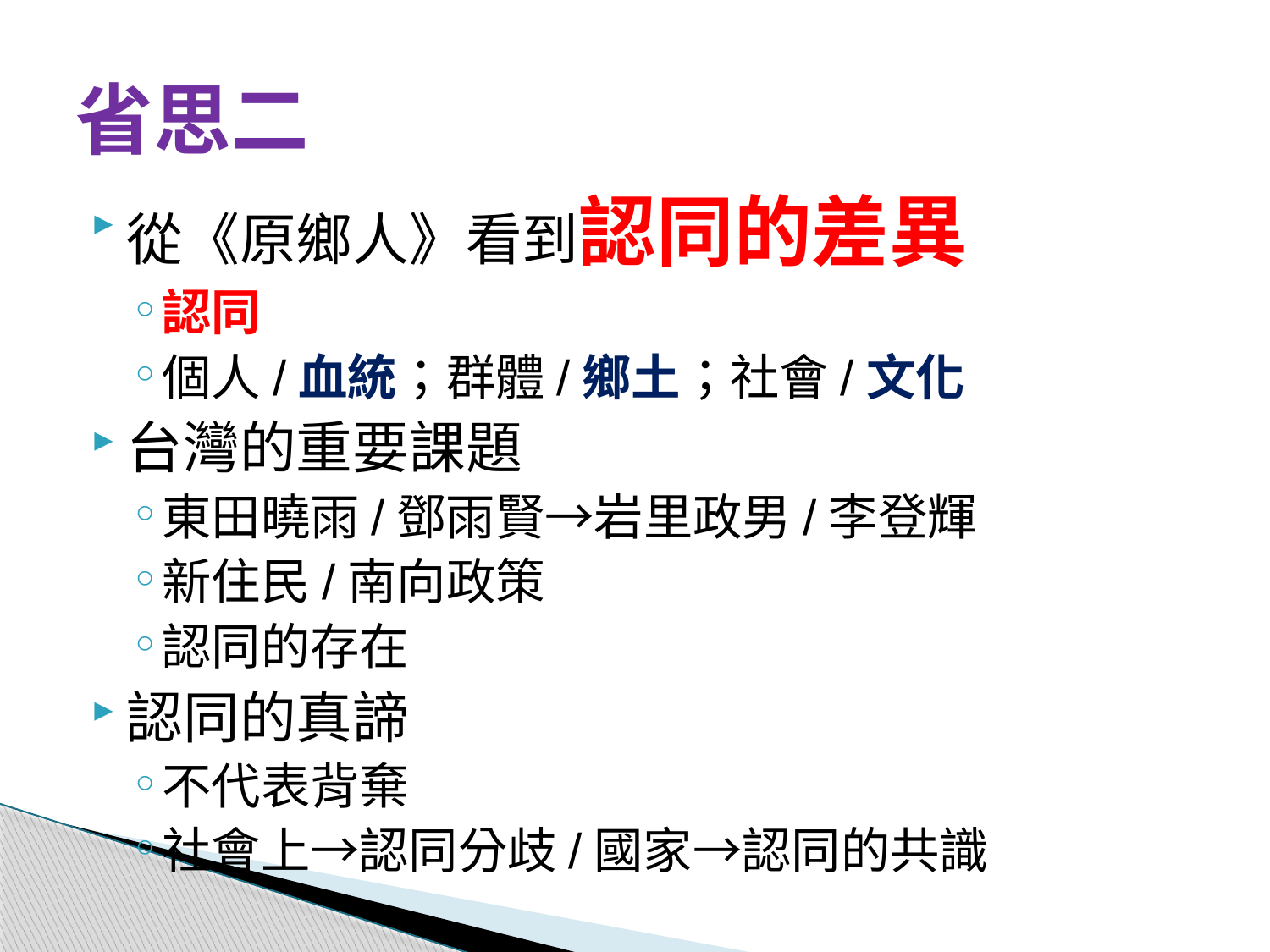

# 省思二
從《原鄉人》看到認同的差異
認同
個人/血統；群體/鄉土；社會/文化
台灣的重要課題
東田曉雨/鄧雨賢→岩里政男/李登輝
新住民/南向政策
認同的存在
認同的真諦
不代表背棄
社會上→認同分歧/國家→認同的共識